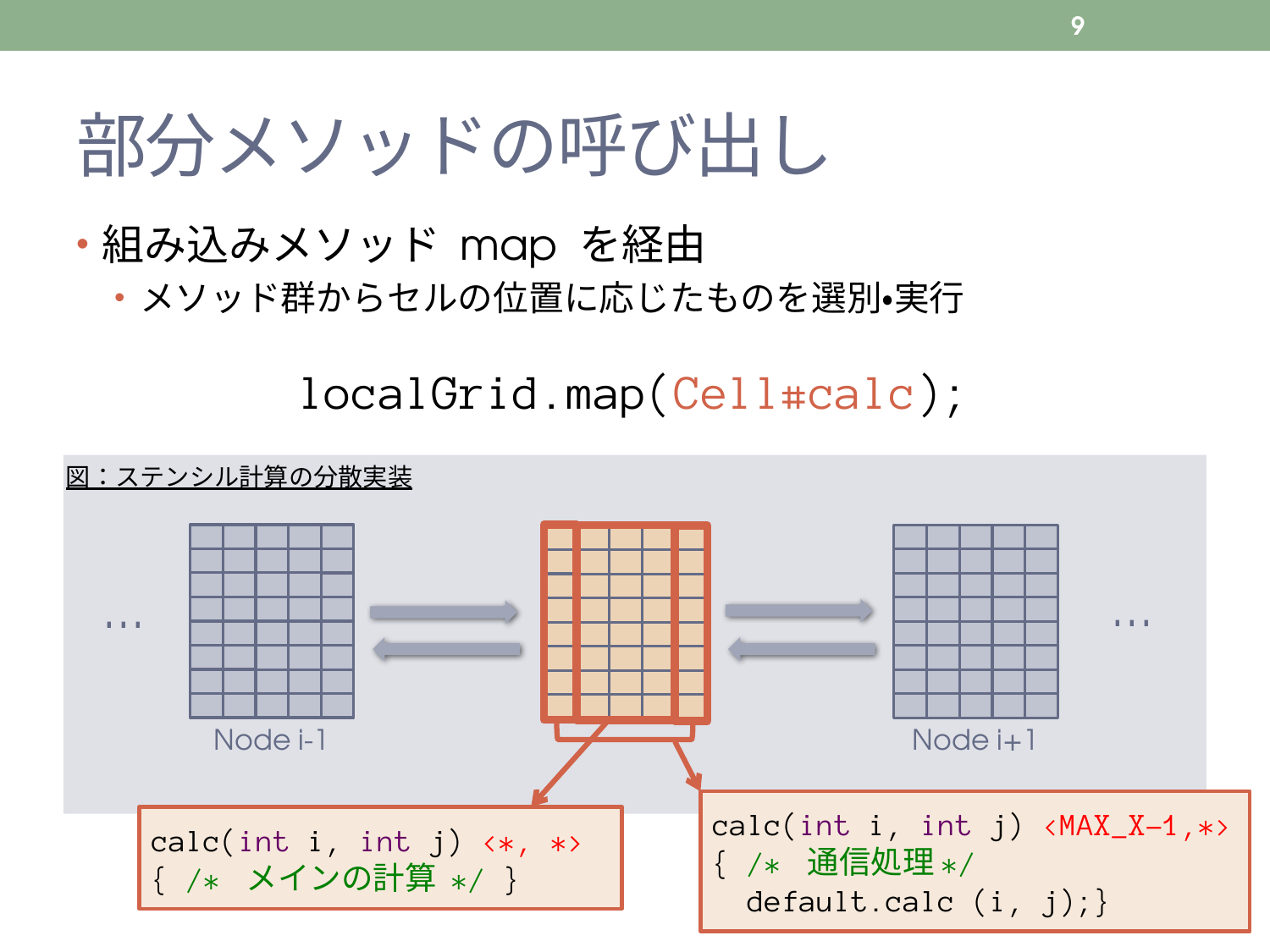

9
# 部分メソッドの呼び出し
組み込みメソッド map を経由
メソッド群からセルの位置に応じたものを選別・実行
localGrid.map(Cell#calc);
図：ステンシル計算の分散実装

…
…

Node i-1
Node i+1
calc(int i, int j) <MAX_X-1,*>
{ /* 通信処理*/
  default.calc (i, j);}
calc(int i, int j) <*, *>
{ /* メインの計算 */ }